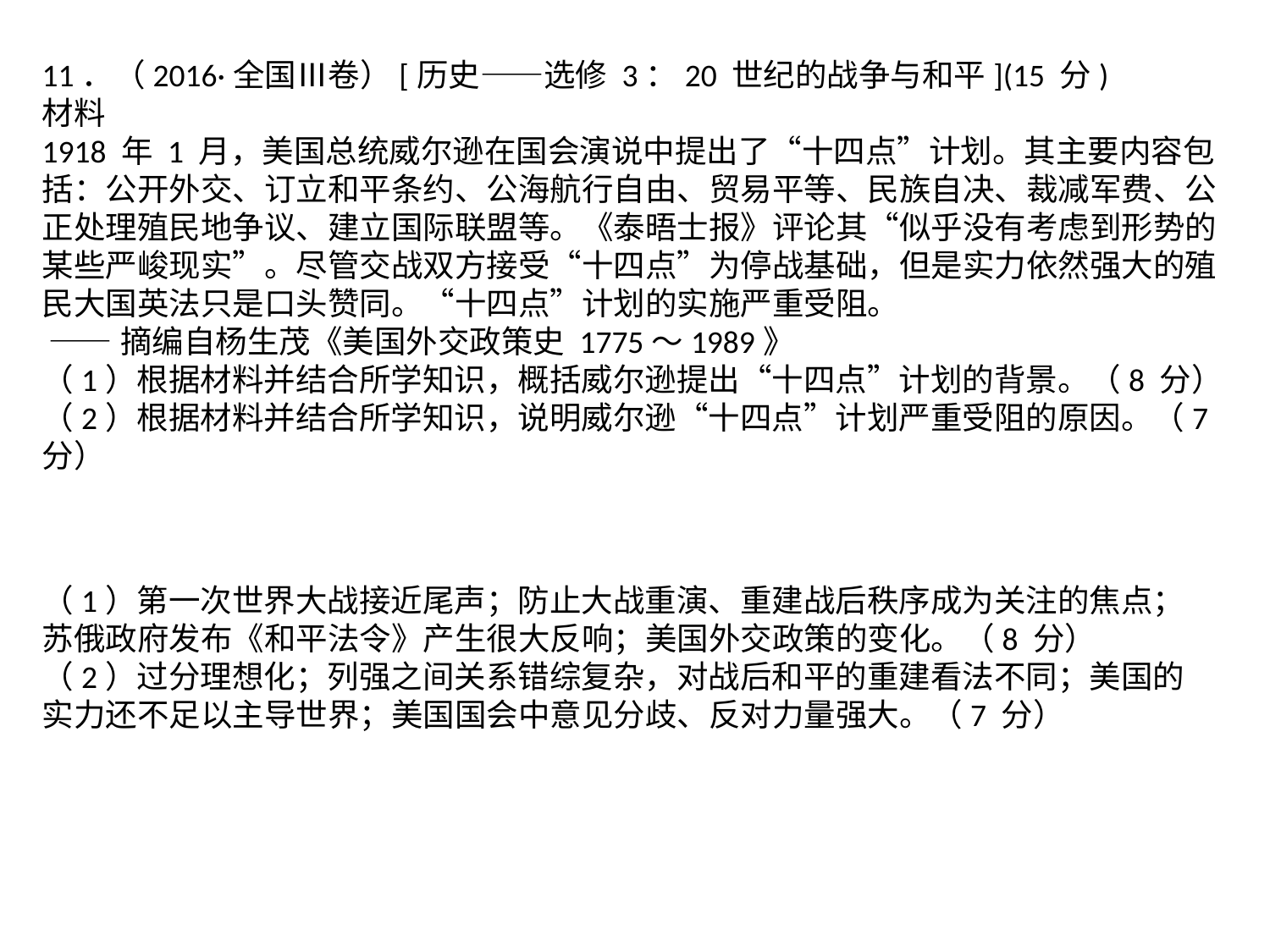

11．（2016·全国Ⅲ卷）[历史——选修 3：20 世纪的战争与和平](15 分)
材料
1918 年 1 月，美国总统威尔逊在国会演说中提出了“十四点”计划。其主要内容包括：公开外交、订立和平条约、公海航行自由、贸易平等、民族自决、裁减军费、公正处理殖民地争议、建立国际联盟等。《泰晤士报》评论其“似乎没有考虑到形势的某些严峻现实”。尽管交战双方接受“十四点”为停战基础，但是实力依然强大的殖民大国英法只是口头赞同。“十四点”计划的实施严重受阻。
 ——摘编自杨生茂《美国外交政策史 1775～1989》
（1）根据材料并结合所学知识，概括威尔逊提出“十四点”计划的背景。（8 分） （2）根据材料并结合所学知识，说明威尔逊“十四点”计划严重受阻的原因。（7 分）
（1）第一次世界大战接近尾声；防止大战重演、重建战后秩序成为关注的焦点；苏俄政府发布《和平法令》产生很大反响；美国外交政策的变化。（8 分）
（2）过分理想化；列强之间关系错综复杂，对战后和平的重建看法不同；美国的实力还不足以主导世界；美国国会中意见分歧、反对力量强大。（7 分）